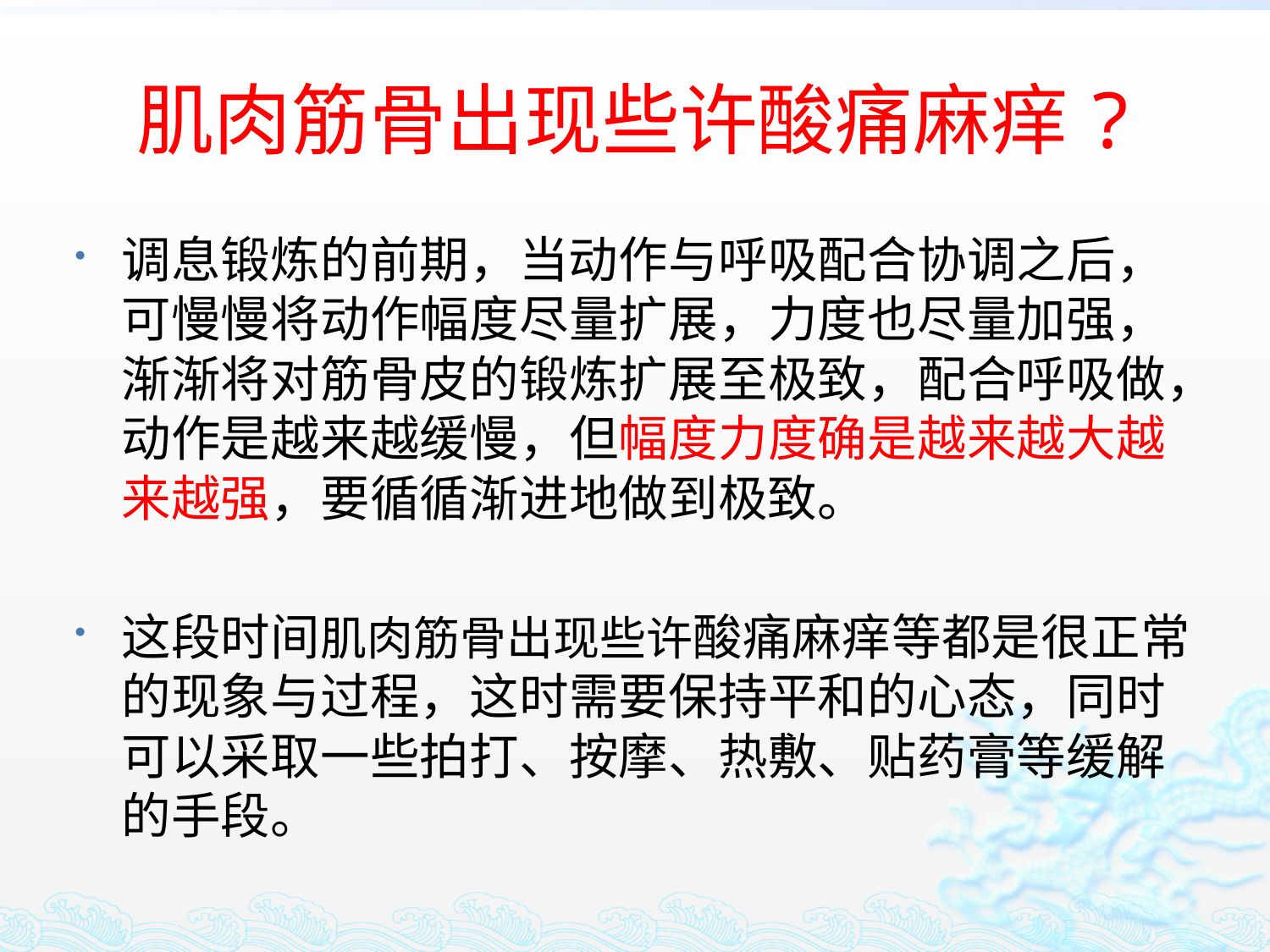

# 肌肉筋骨出现些许酸痛麻痒?
调息锻炼的前期，当动作与呼吸配合协调之后，可慢慢将动作幅度尽量扩展，力度也尽量加强，渐渐将对筋骨皮的锻炼扩展至极致，配合呼吸做，动作是越来越缓慢，但幅度力度确是越来越大越来越强，要循循渐进地做到极致。

这段时间肌肉筋骨出现些许酸痛麻痒等都是很正常的现象与过程，这时需要保持平和的心态，同时可以采取一些拍打、按摩、热敷、贴药膏等缓解的手段。